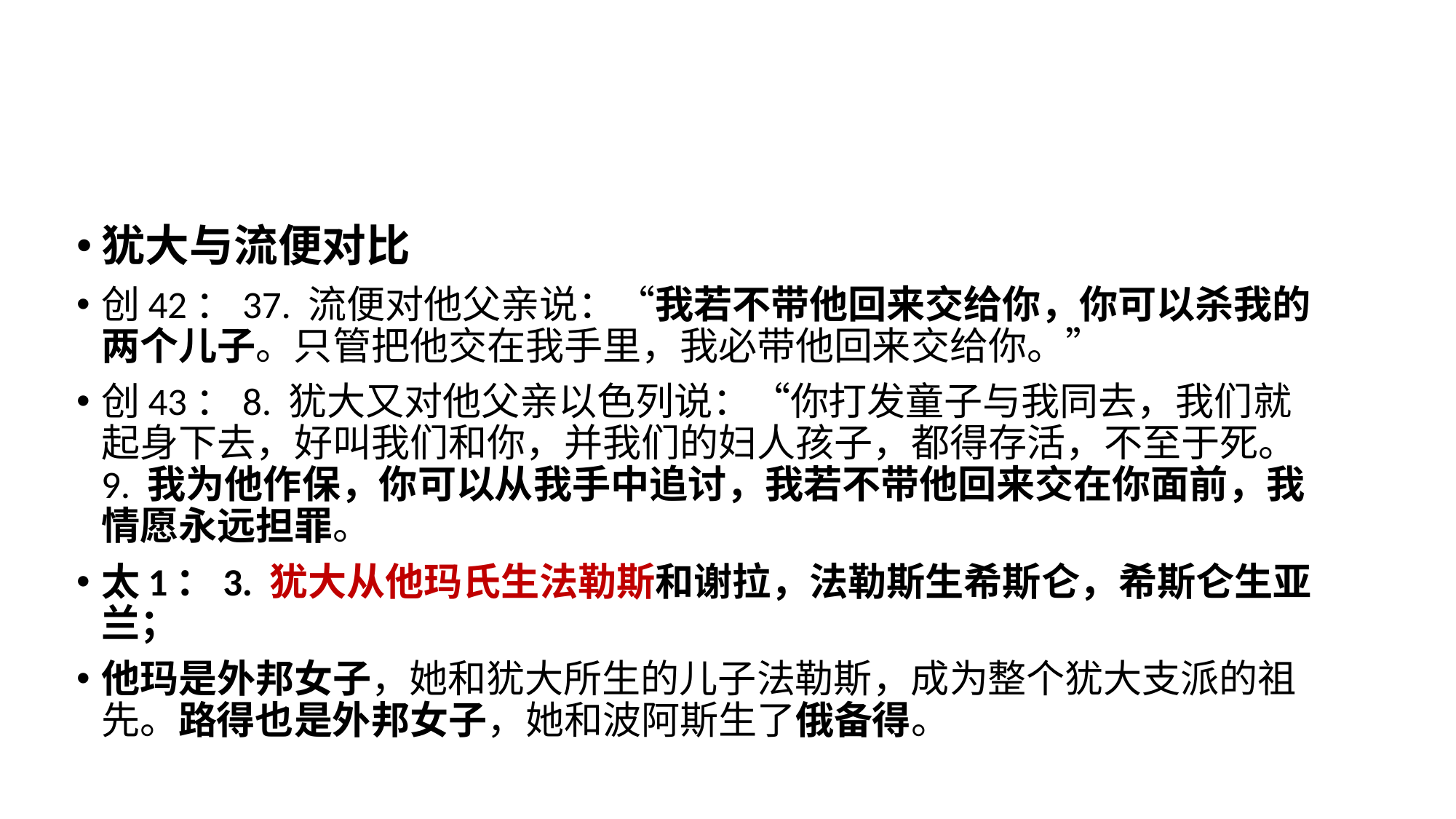

犹大与流便对比
创42：37. 流便对他父亲说：“我若不带他回来交给你，你可以杀我的两个儿子。只管把他交在我手里，我必带他回来交给你。”
创43：8. 犹大又对他父亲以色列说：“你打发童子与我同去，我们就起身下去，好叫我们和你，并我们的妇人孩子，都得存活，不至于死。9. 我为他作保，你可以从我手中追讨，我若不带他回来交在你面前，我情愿永远担罪。
太1：3. 犹大从他玛氏生法勒斯和谢拉，法勒斯生希斯仑，希斯仑生亚兰；
他玛是外邦女子，她和犹大所生的儿子法勒斯，成为整个犹大支派的祖先。路得也是外邦女子，她和波阿斯生了俄备得。